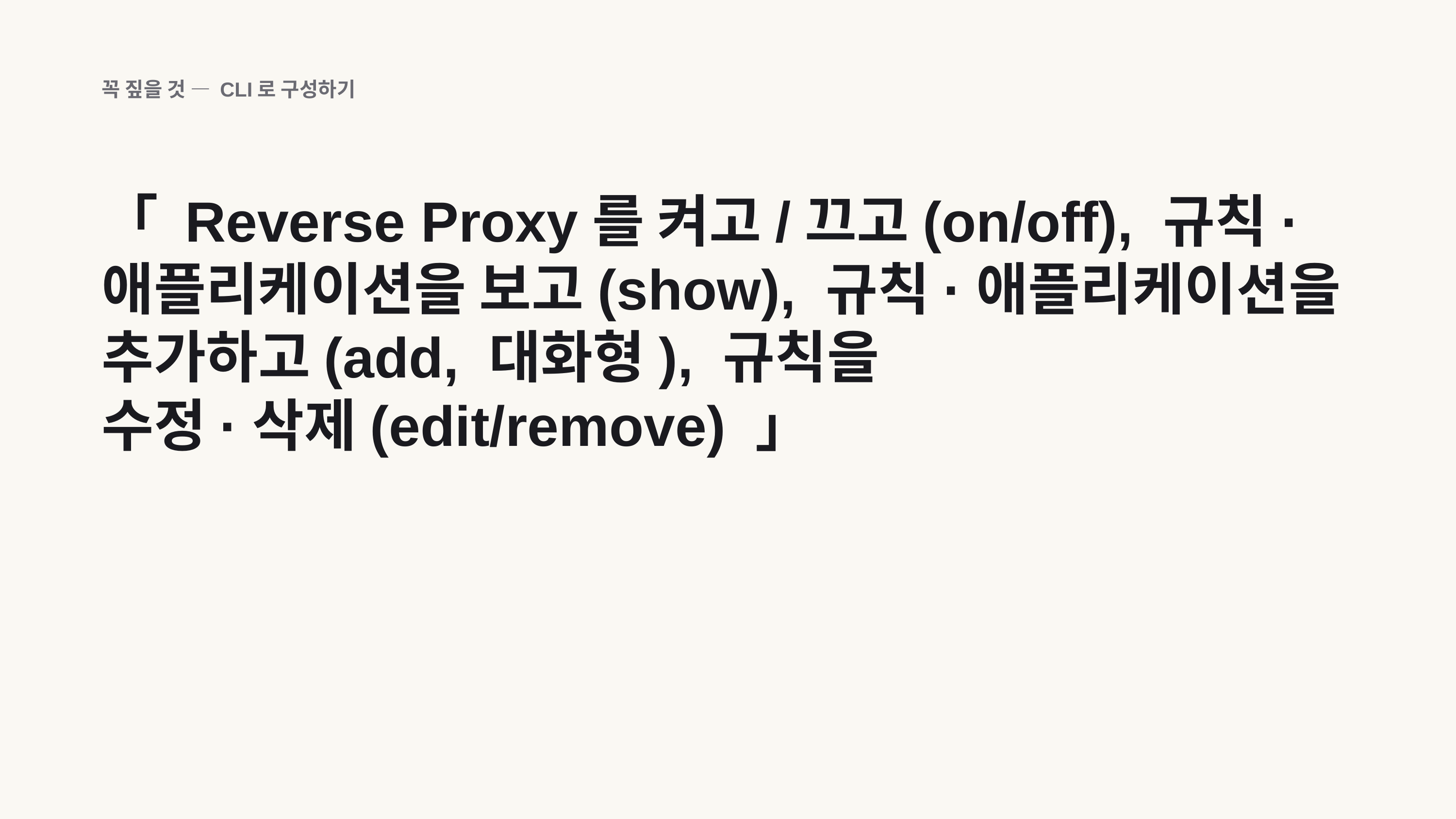

꼭 짚을 것 — CLI로 구성하기
「 Reverse Proxy를 켜고/끄고(on/off), 규칙·애플리케이션을 보고(show), 규칙·애플리케이션을 추가하고(add, 대화형), 규칙을 수정·삭제(edit/remove) 」